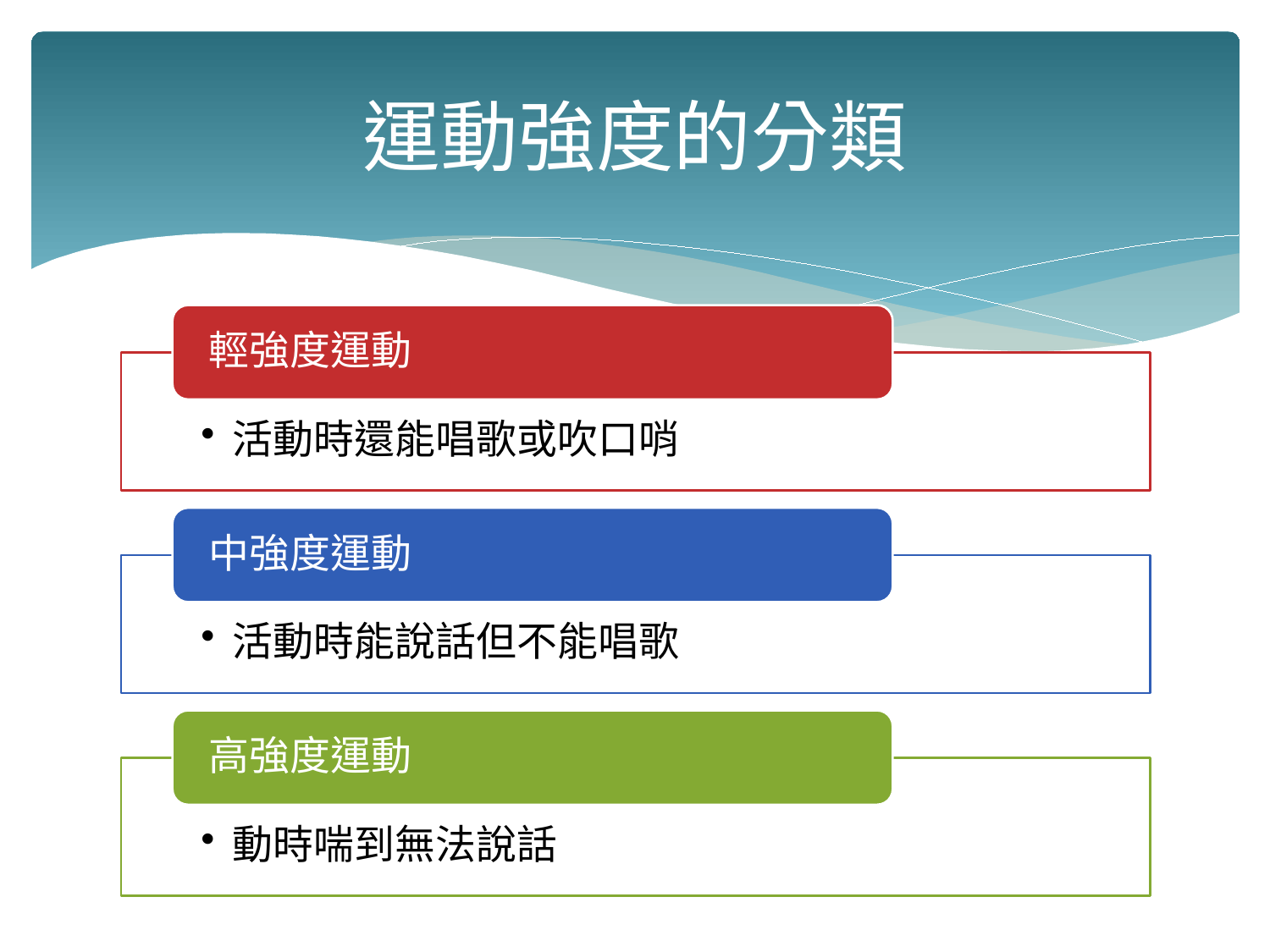

# 運動強度的分類
活動時還能唱歌或吹口哨
輕強度運動
活動時能說話但不能唱歌
中強度運動
動時喘到無法說話
高強度運動